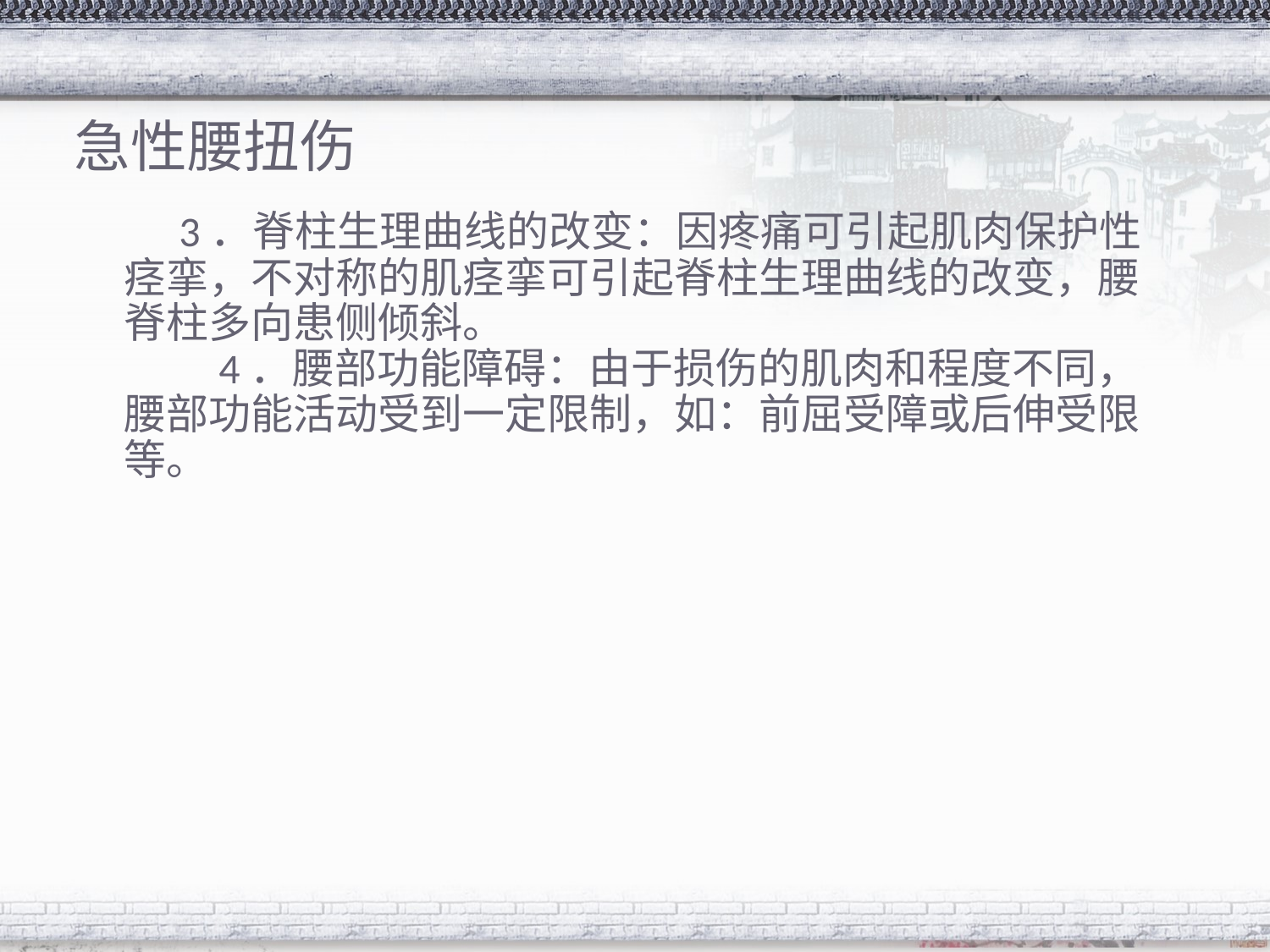

# 急性腰扭伤
           3．脊柱生理曲线的改变：因疼痛可引起肌肉保护性痉挛，不对称的肌痉挛可引起脊柱生理曲线的改变，腰脊柱多向患侧倾斜。
　　4．腰部功能障碍：由于损伤的肌肉和程度不同，腰部功能活动受到一定限制，如：前屈受障或后伸受限等。